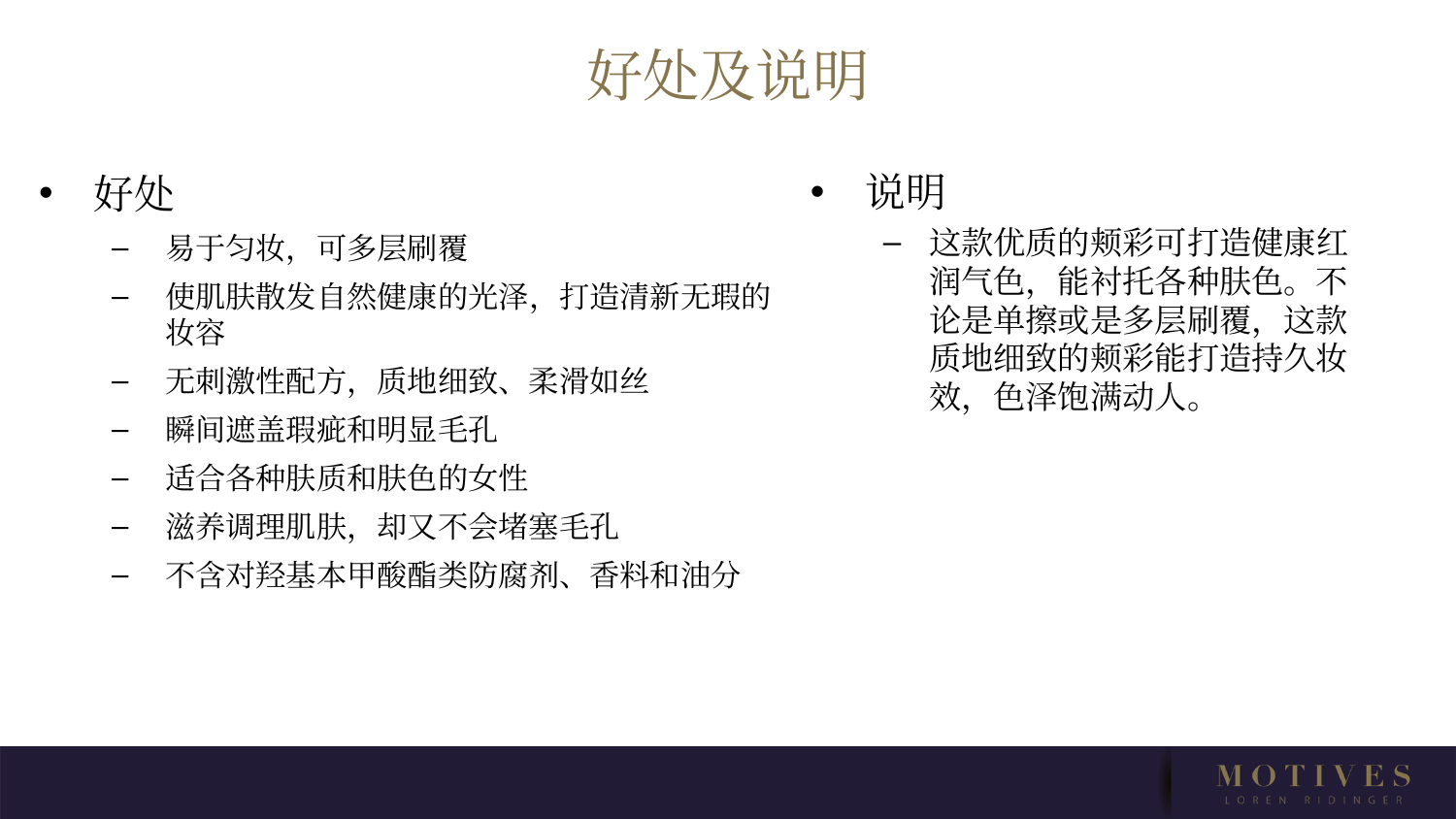

# 好处及说明
说明
这款优质的颊彩可打造健康红润气色，能衬托各种肤色。不论是单擦或是多层刷覆，这款质地细致的颊彩能打造持久妆效，色泽饱满动人。

好处
易于匀妆，可多层刷覆
使肌肤散发自然健康的光泽，打造清新无瑕的妆容
无刺激性配方，质地细致、柔滑如丝
瞬间遮盖瑕疵和明显毛孔
适合各种肤质和肤色的女性
滋养调理肌肤，却又不会堵塞毛孔
不含对羟基本甲酸酯类防腐剂、香料和油分